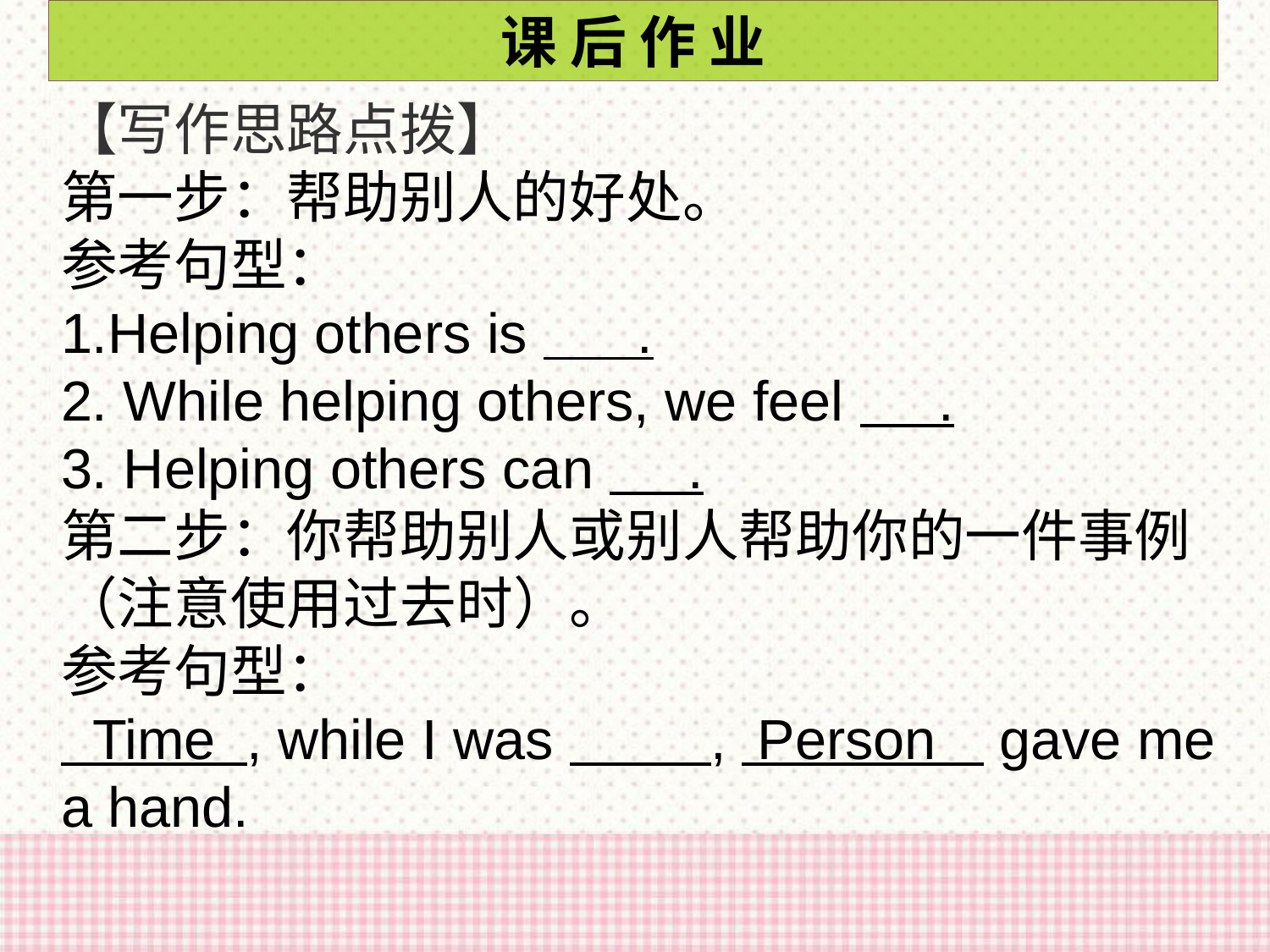

课 后 作 业
【写作思路点拨】
第一步：帮助别人的好处。
参考句型：
1.Helping others is       .
2. While helping others, we feel      .
3. Helping others can      .
第二步：你帮助别人或别人帮助你的一件事例（注意使用过去时）。
参考句型：
  Time  , while I was          ,  Person    gave me a hand.